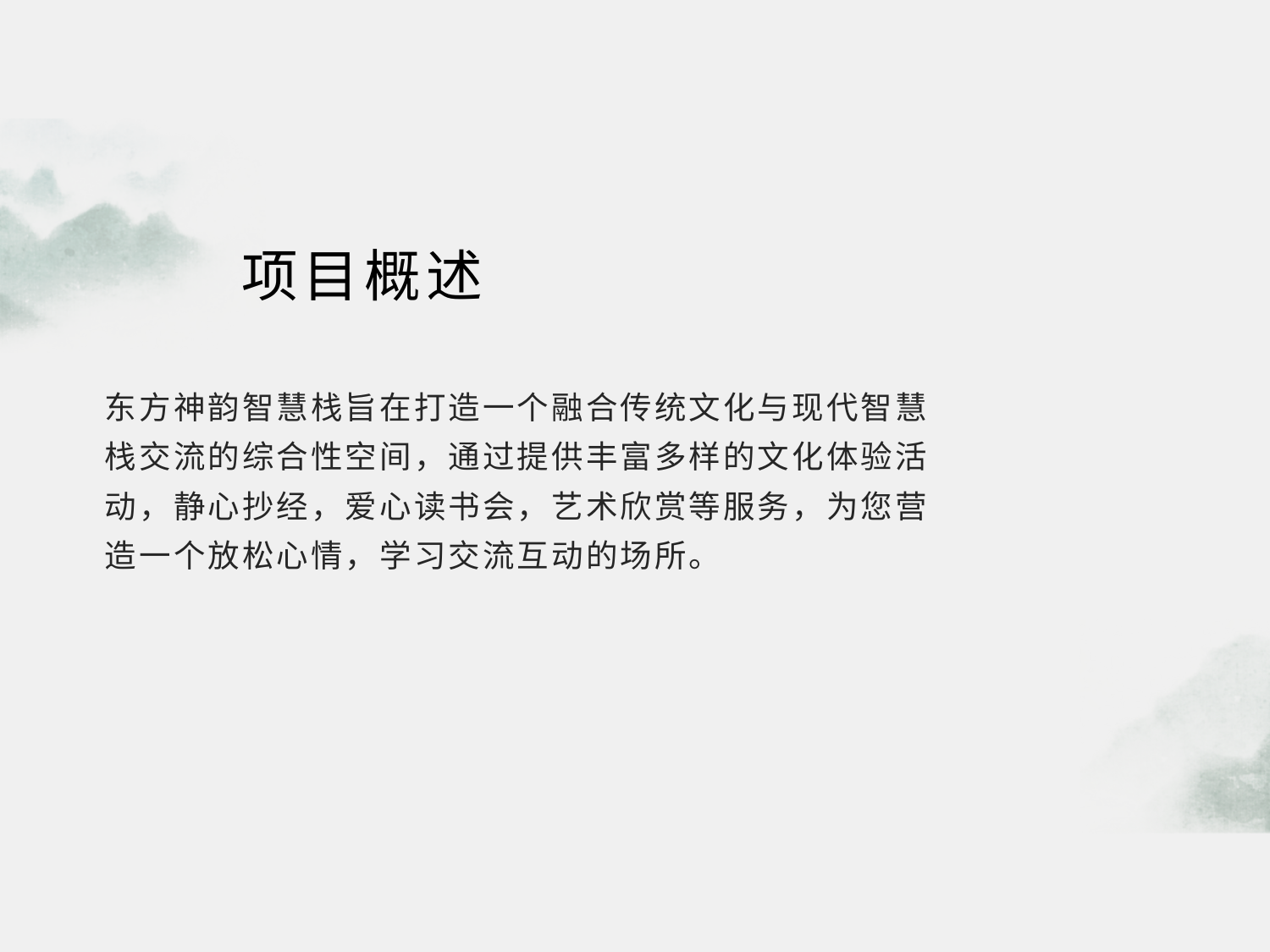

# 项目概述
东方神韵智慧栈旨在打造一个融合传统文化与现代智慧栈交流的综合性空间，通过提供丰富多样的文化体验活动，静心抄经，爱心读书会，艺术欣赏等服务，为您营造一个放松心情，学习交流互动的场所。